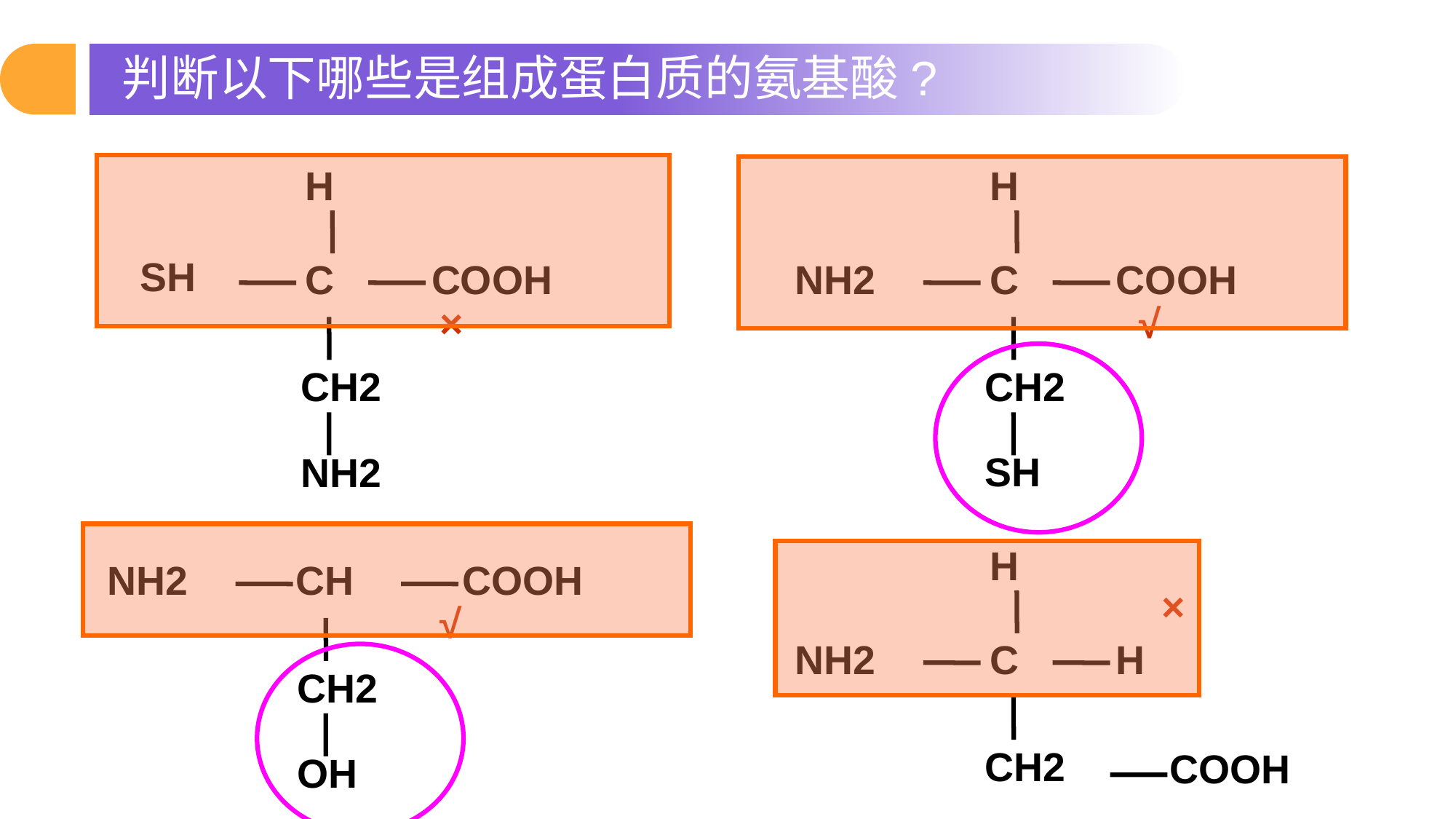

判断以下哪些是组成蛋白质的氨基酸?

H

SH
C
COOH

CH2

NH2
H

NH2
C
COOH

CH2

SH

×
√

H

NH2
C
H

CH2
COOH

NH2
CH
COOH

CH2

OH
×
√